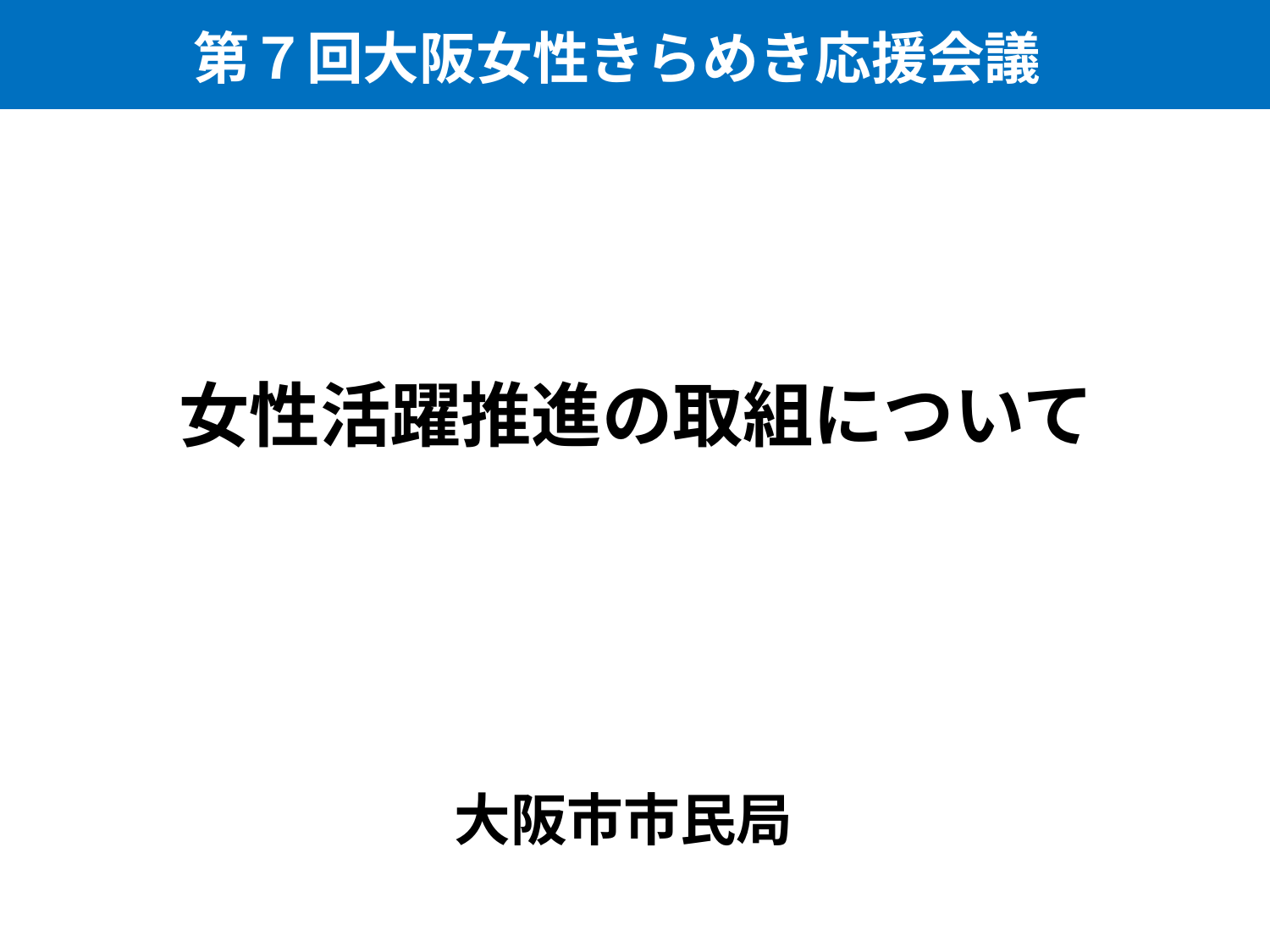

第７回大阪女性きらめき応援会議
　女性活躍推進の取組について
　大阪市市民局